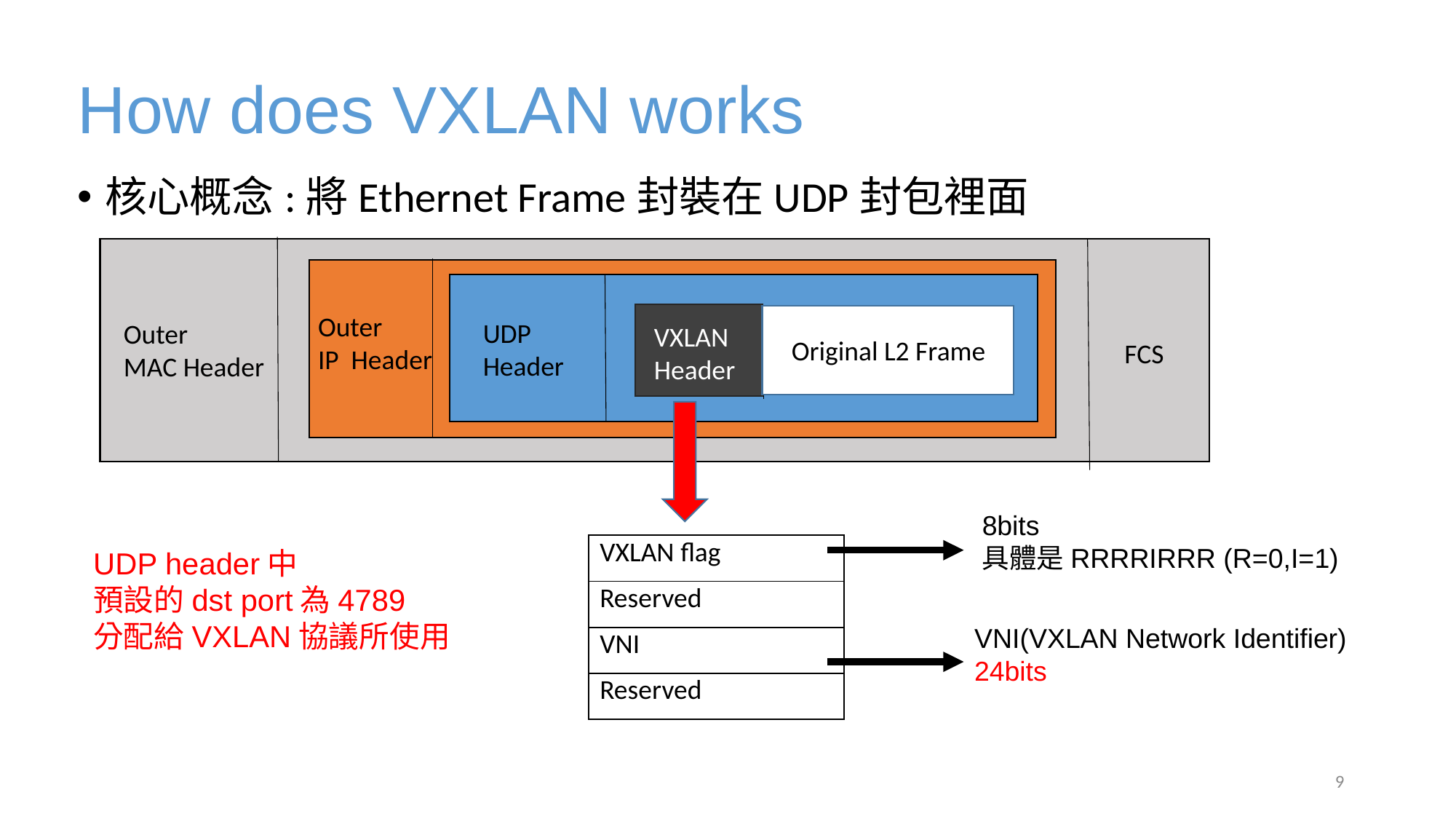

# How does VXLAN works
核心概念:將Ethernet Frame封裝在UDP封包裡面

Outer
IP  Header

UDP Header
Outer
MAC Header
VXLAN
Header
Original L2 Frame
FCS

8bits
具體是RRRRIRRR (R=0,I=1)
| VXLAN flag |
| --- |
| Reserved |
| VNI |
| Reserved |
UDP header中
預設的dst port為4789
分配給VXLAN協議所使用
VNI(VXLAN Network Identifier)
24bits
9